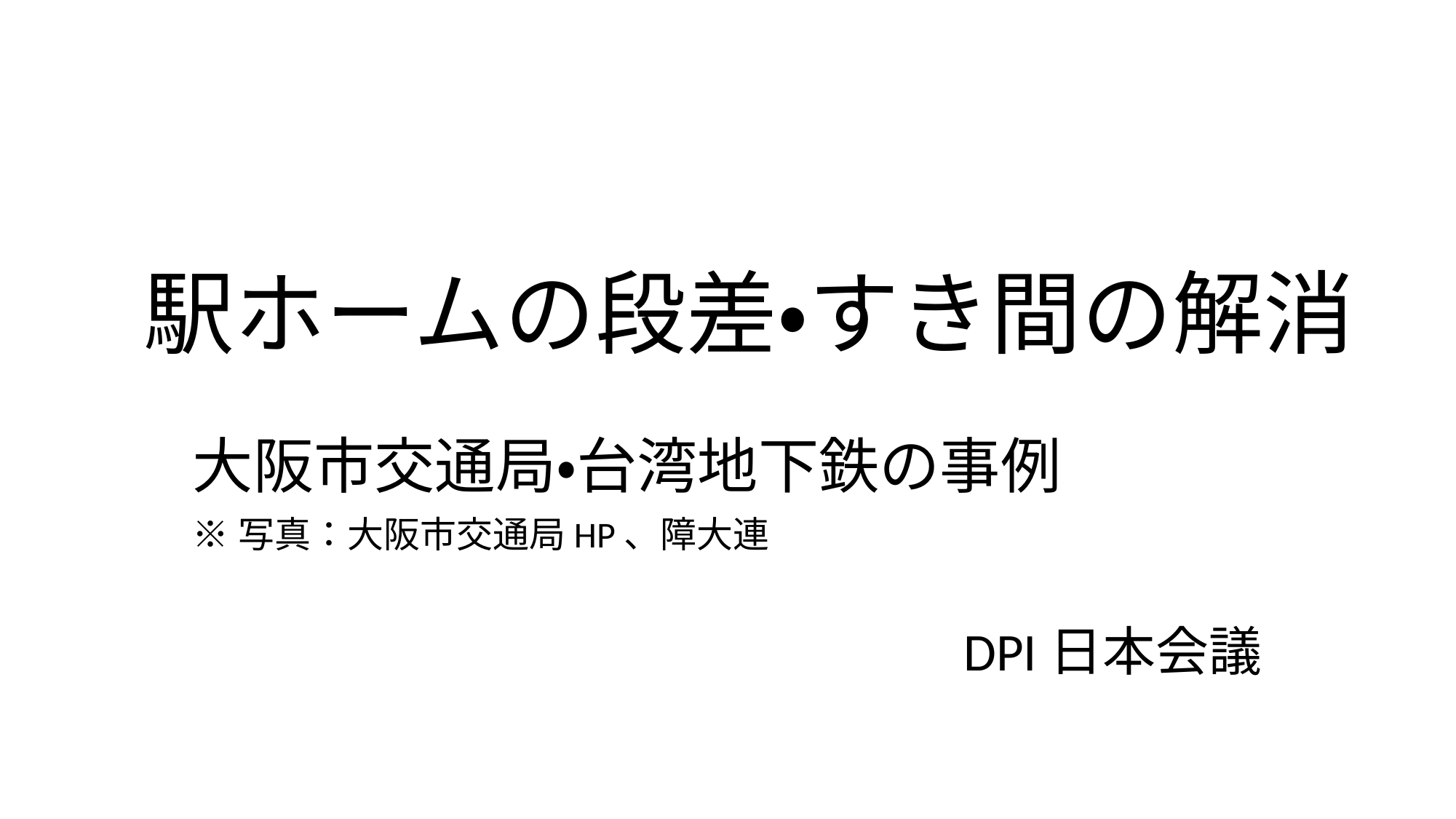

# 駅ホームの段差・すき間の解消
大阪市交通局・台湾地下鉄の事例
※写真：大阪市交通局HP、障大連

DPI日本会議